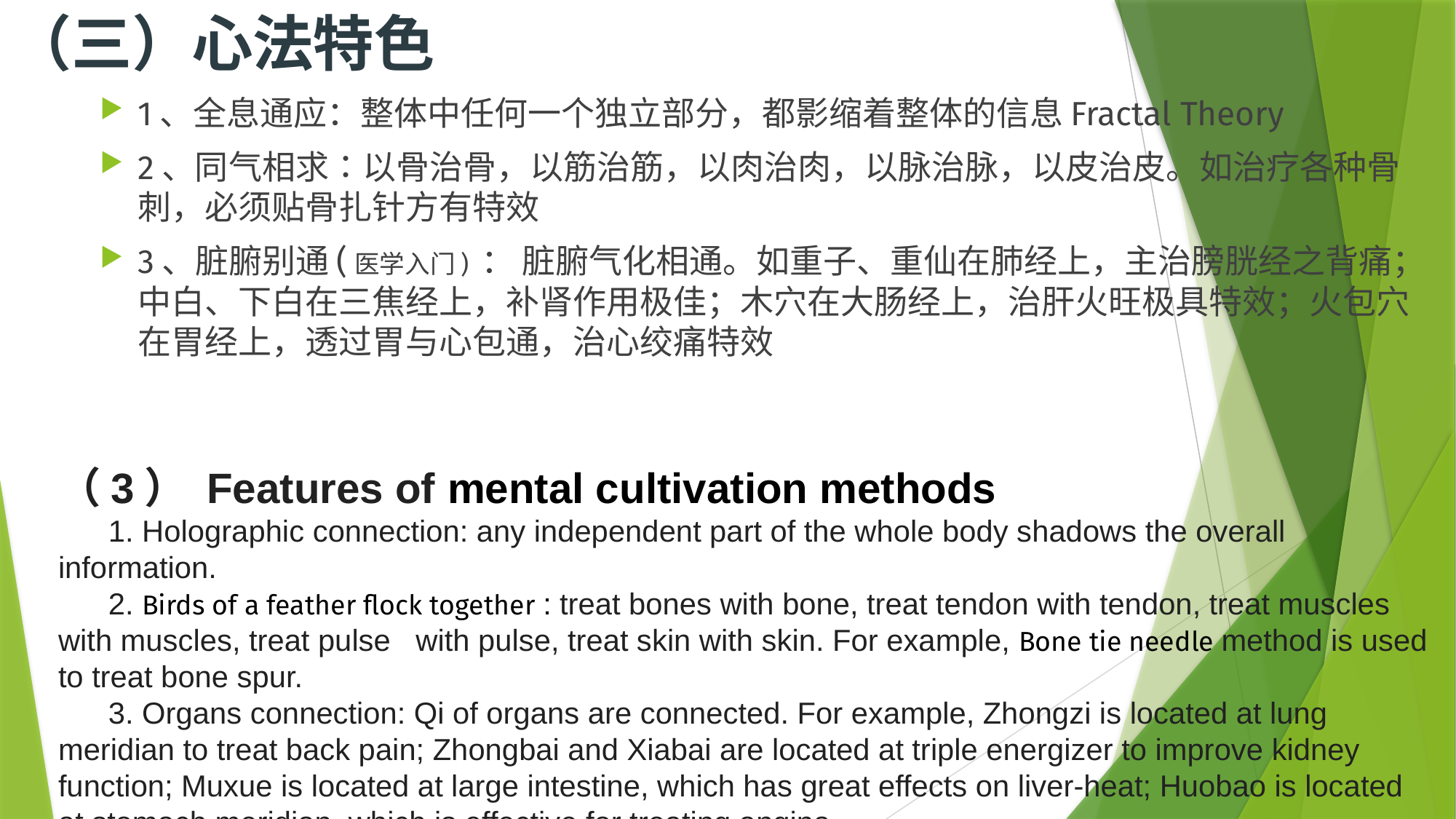

# （三）心法特色
1、全息通应：整体中任何一个独立部分，都影缩着整体的信息Fractal Theory
2、同气相求：以骨治骨，以筋治筋，以肉治肉，以脉治脉，以皮治皮。如治疗各种骨刺，必须贴骨扎针方有特效
3、脏腑别通(医学入门) ： 脏腑气化相通。如重子、重仙在肺经上，主治膀胱经之背痛；中白、下白在三焦经上，补肾作用极佳；木穴在大肠经上，治肝火旺极具特效；火包穴在胃经上，透过胃与心包通，治心绞痛特效
（3） Features of mental cultivation methods
      1. Holographic connection: any independent part of the whole body shadows the overall information.
      2. Birds of a feather flock together : treat bones with bone, treat tendon with tendon, treat muscles with muscles, treat pulse   with pulse, treat skin with skin. For example, Bone tie needle method is used to treat bone spur.
      3. Organs connection: Qi of organs are connected. For example, Zhongzi is located at lung meridian to treat back pain; Zhongbai and Xiabai are located at triple energizer to improve kidney function; Muxue is located at large intestine, which has great effects on liver-heat; Huobao is located at stomach meridian, which is effective for treating angina.